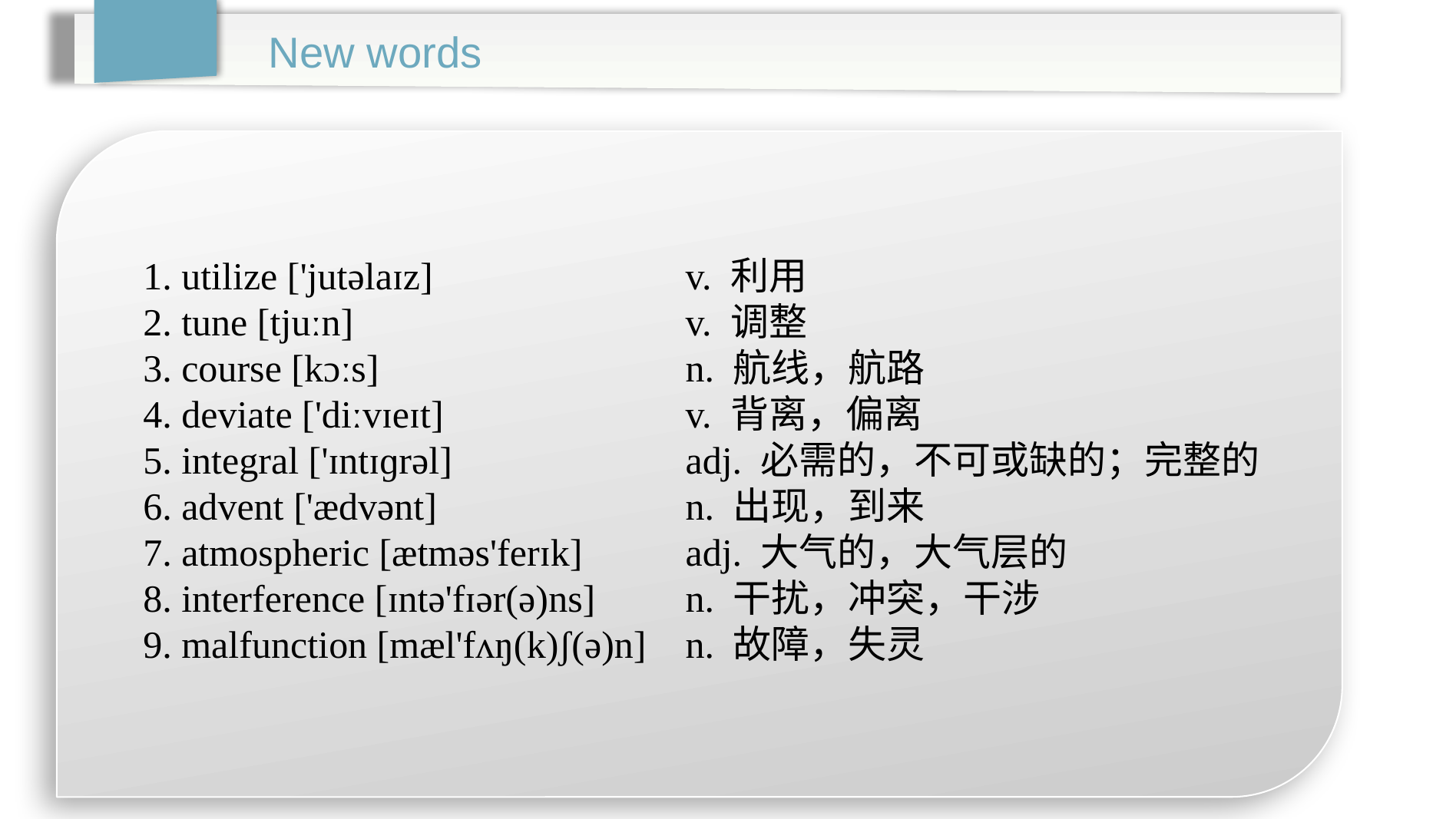

New words

1. utilize ['jutəlaɪz]			v. 利用
2. tune [tjuːn]			v. 调整
3. course [kɔːs]			n. 航线，航路
4. deviate ['diːvɪeɪt]			v. 背离，偏离
5. integral ['ɪntɪɡrəl]			adj. 必需的，不可或缺的；完整的
6. advent ['ædvənt]			n. 出现，到来
7. atmospheric [ætməs'ferɪk]	adj. 大气的，大气层的
8. interference [ɪntə'fɪər(ə)ns]	n. 干扰，冲突，干涉
9. malfunction [mæl'fʌŋ(k)ʃ(ə)n]	n. 故障，失灵